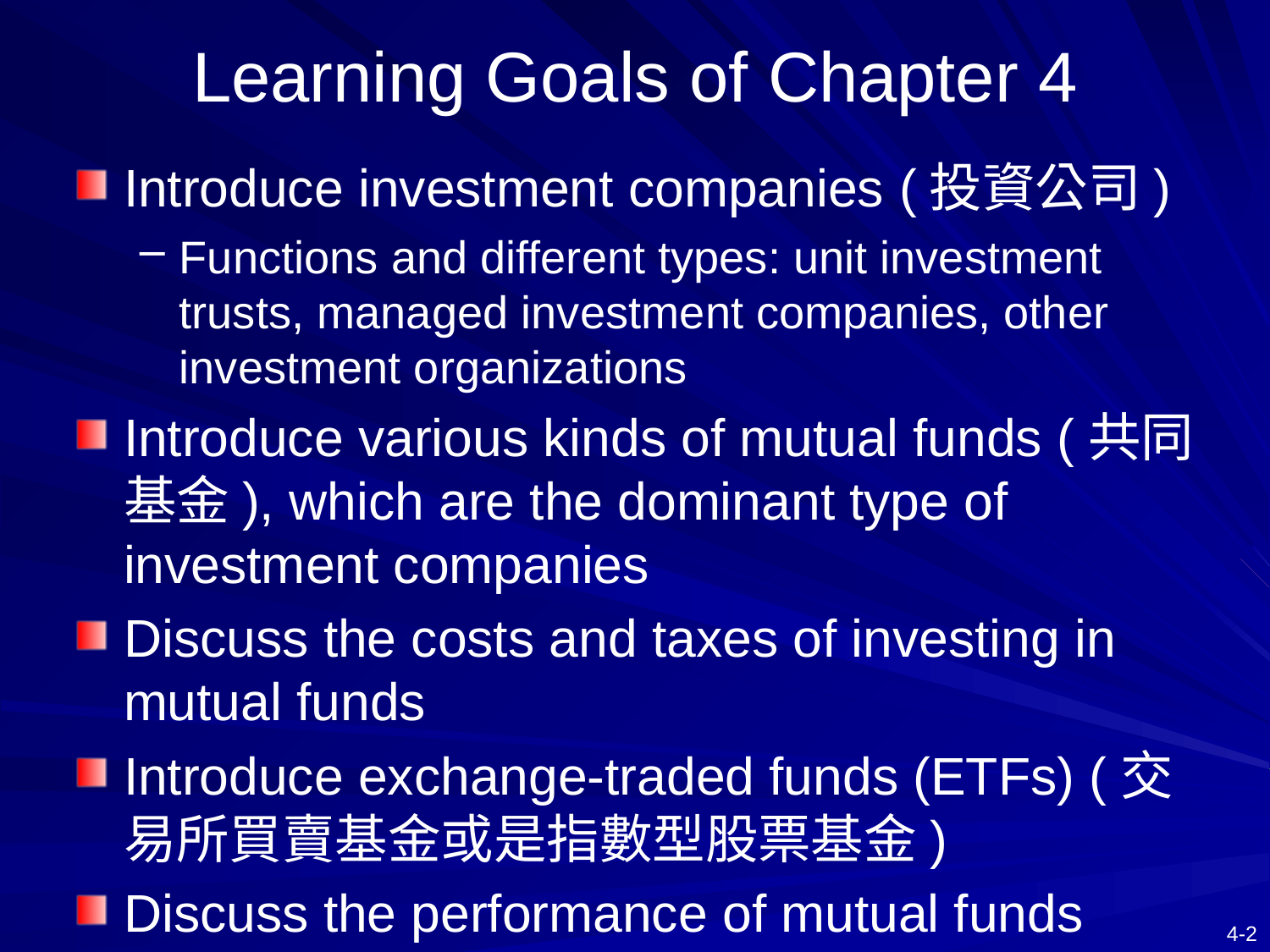

# Learning Goals of Chapter 4
Introduce investment companies (投資公司)
Functions and different types: unit investment trusts, managed investment companies, other investment organizations
Introduce various kinds of mutual funds (共同基金), which are the dominant type of investment companies
Discuss the costs and taxes of investing in mutual funds
Introduce exchange-traded funds (ETFs) (交易所買賣基金或是指數型股票基金)
Discuss the performance of mutual funds